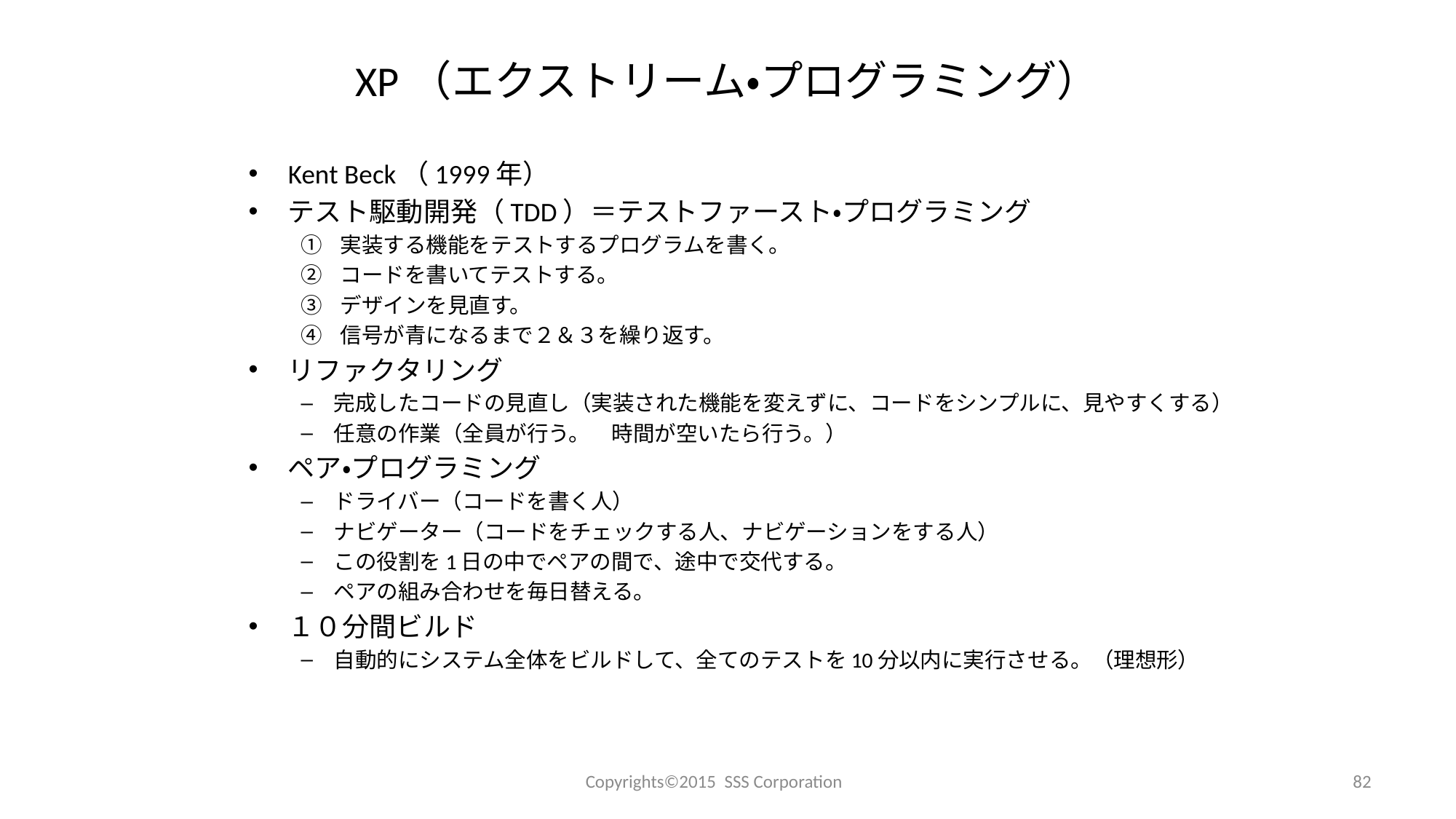

# XP（エクストリーム・プログラミング）
Kent Beck（1999年）
テスト駆動開発（TDD）＝テストファースト・プログラミング
実装する機能をテストするプログラムを書く。
コードを書いてテストする。
デザインを見直す。
信号が青になるまで２＆３を繰り返す。
リファクタリング
完成したコードの見直し（実装された機能を変えずに、コードをシンプルに、見やすくする）
任意の作業（全員が行う。　時間が空いたら行う。）
ペア・プログラミング
ドライバー（コードを書く人）
ナビゲーター（コードをチェックする人、ナビゲーションをする人）
この役割を1日の中でペアの間で、途中で交代する。
ペアの組み合わせを毎日替える。
１０分間ビルド
自動的にシステム全体をビルドして、全てのテストを10分以内に実行させる。（理想形）
Copyrights©2015  SSS Corporation
82